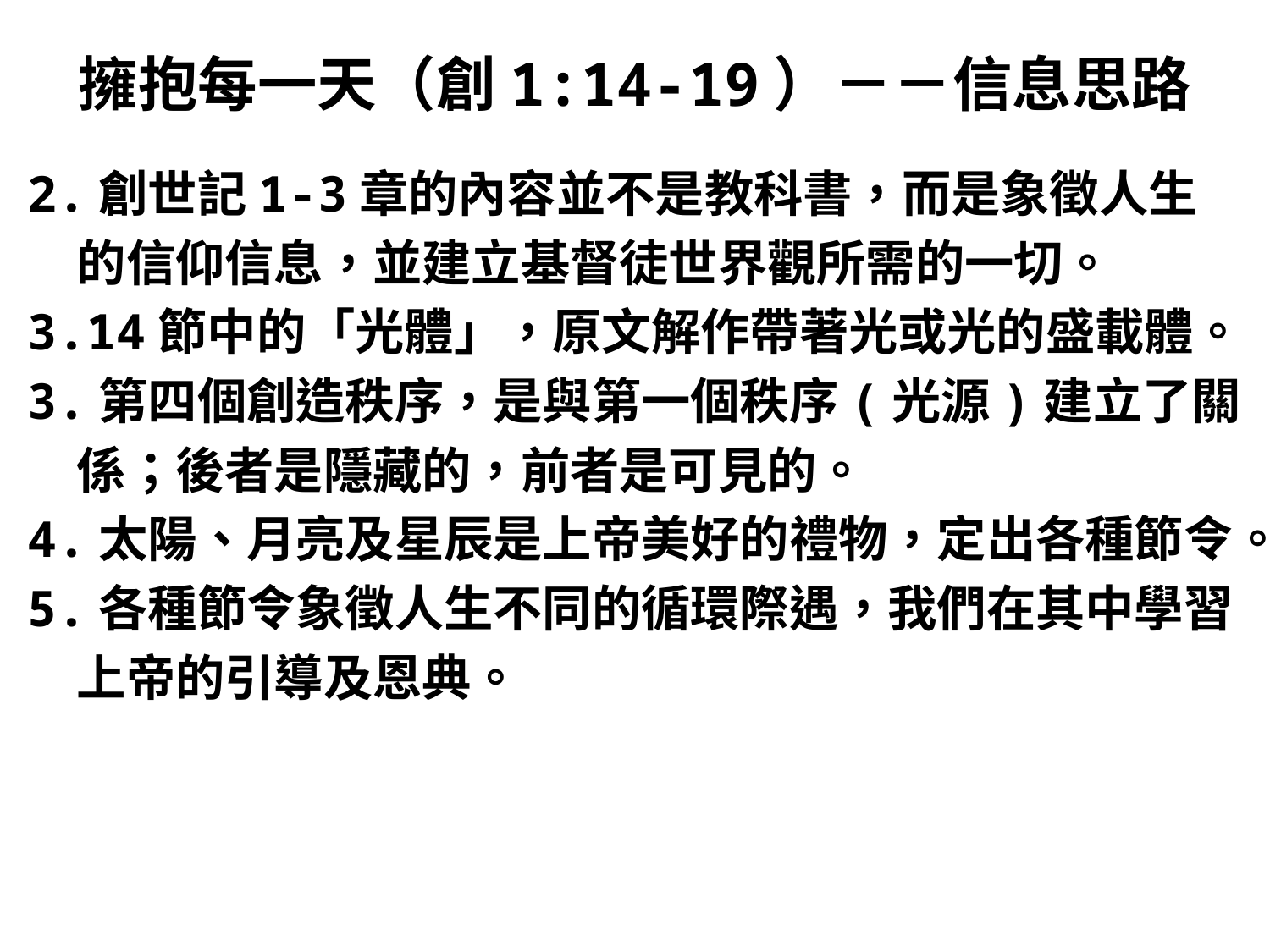

# 擁抱每一天（創1:14-19）－－信息思路
2.創世記1-3章的內容並不是教科書，而是象徵人生
　的信仰信息，並建立基督徒世界觀所需的一切。
3.14節中的「光體」，原文解作帶著光或光的盛載體。
3.第四個創造秩序，是與第一個秩序(光源)建立了關
　係；後者是隱藏的，前者是可見的。
4.太陽、月亮及星辰是上帝美好的禮物，定出各種節令。
5.各種節令象徵人生不同的循環際遇，我們在其中學習
　上帝的引導及恩典。